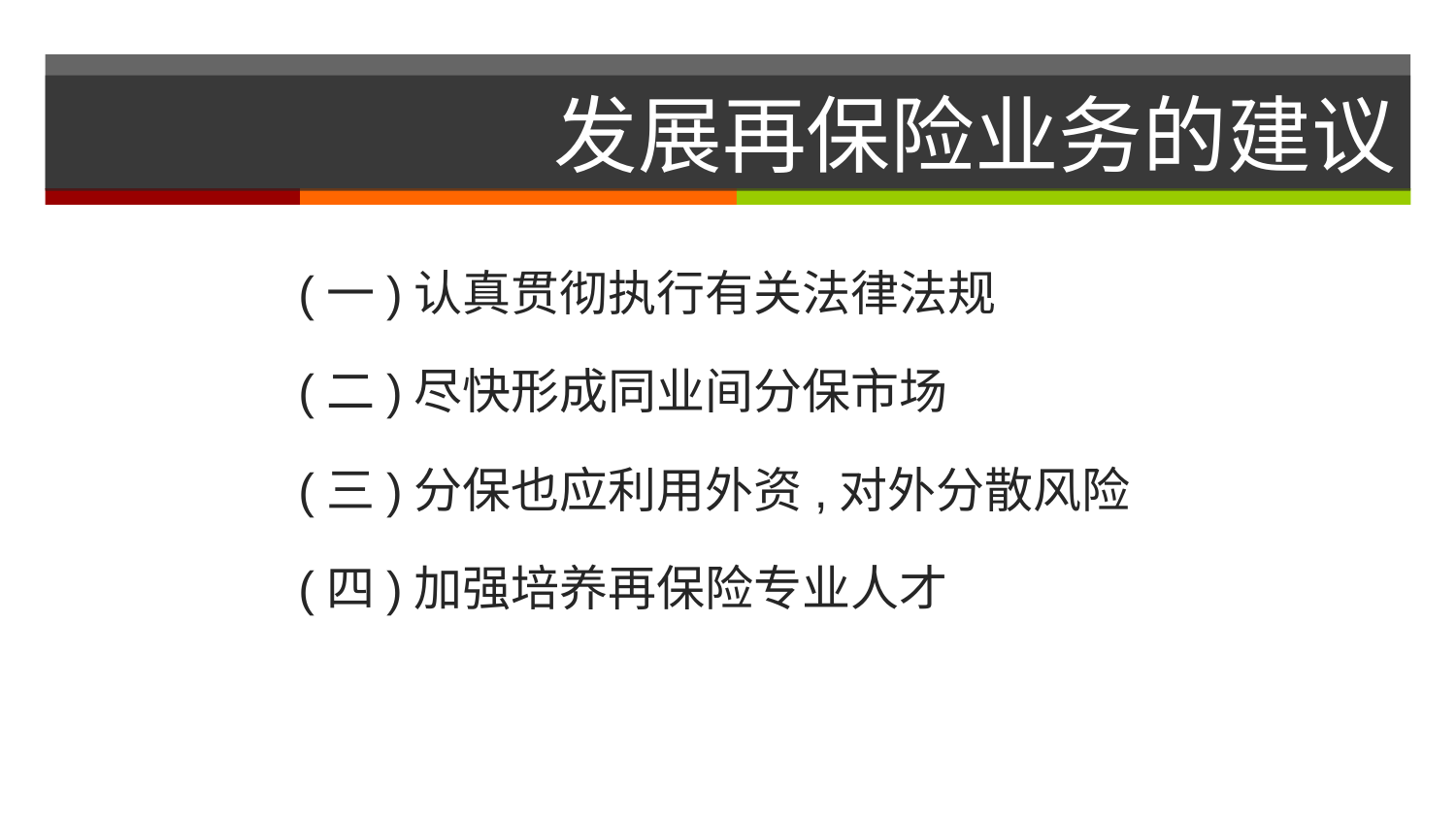

# 发展再保险业务的建议
(一)认真贯彻执行有关法律法规
(二)尽快形成同业间分保市场
(三)分保也应利用外资,对外分散风险
(四)加强培养再保险专业人才